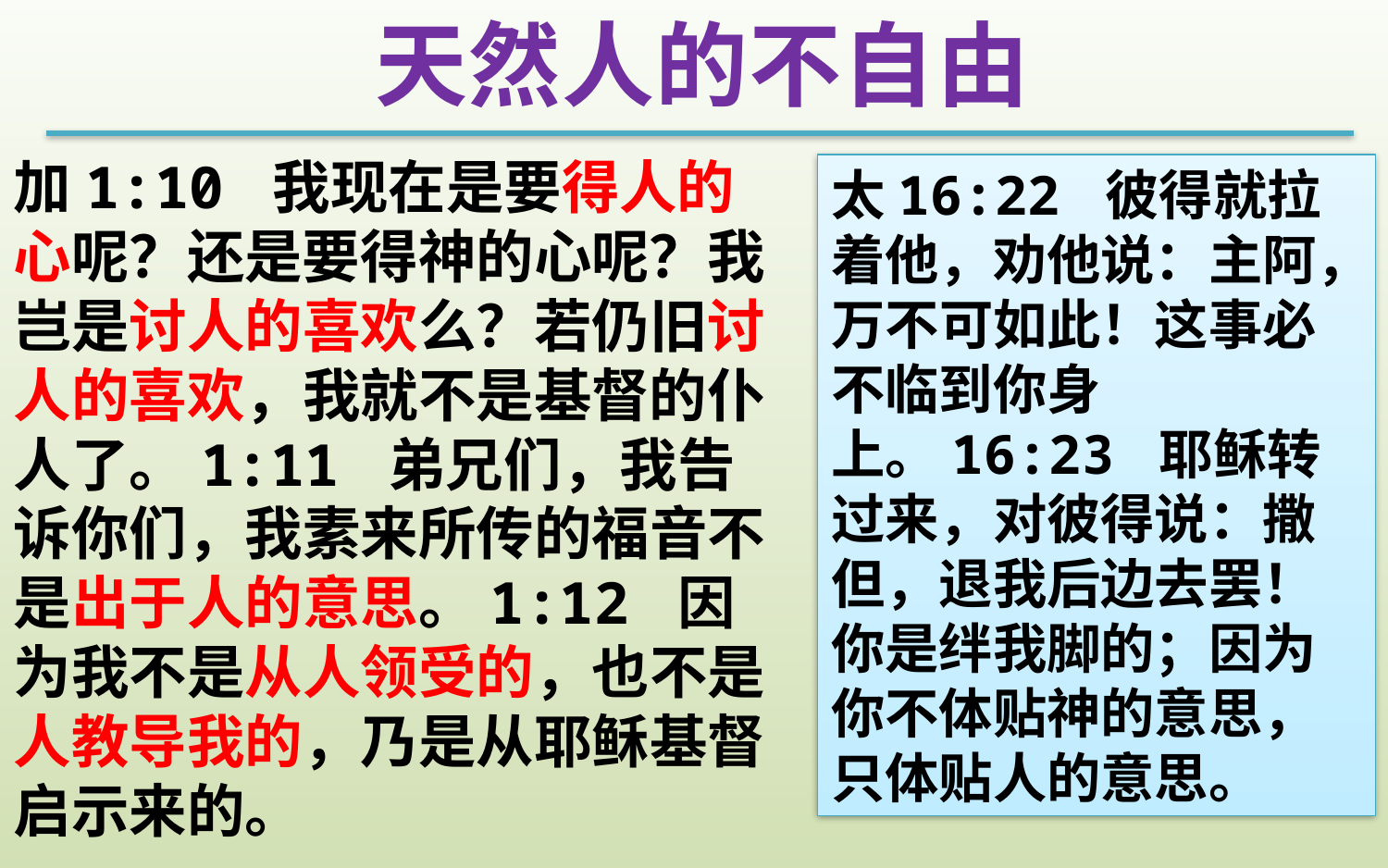

天然人的不自由
加1:10 我现在是要得人的心呢？还是要得神的心呢？我岂是讨人的喜欢么？若仍旧讨人的喜欢，我就不是基督的仆人了。1:11 弟兄们，我告诉你们，我素来所传的福音不是出于人的意思。1:12 因为我不是从人领受的，也不是人教导我的，乃是从耶稣基督启示来的。
太16:22 彼得就拉着他，劝他说：主阿，万不可如此！这事必不临到你身上。16:23 耶稣转过来，对彼得说：撒但，退我后边去罢！你是绊我脚的；因为你不体贴神的意思，只体贴人的意思。